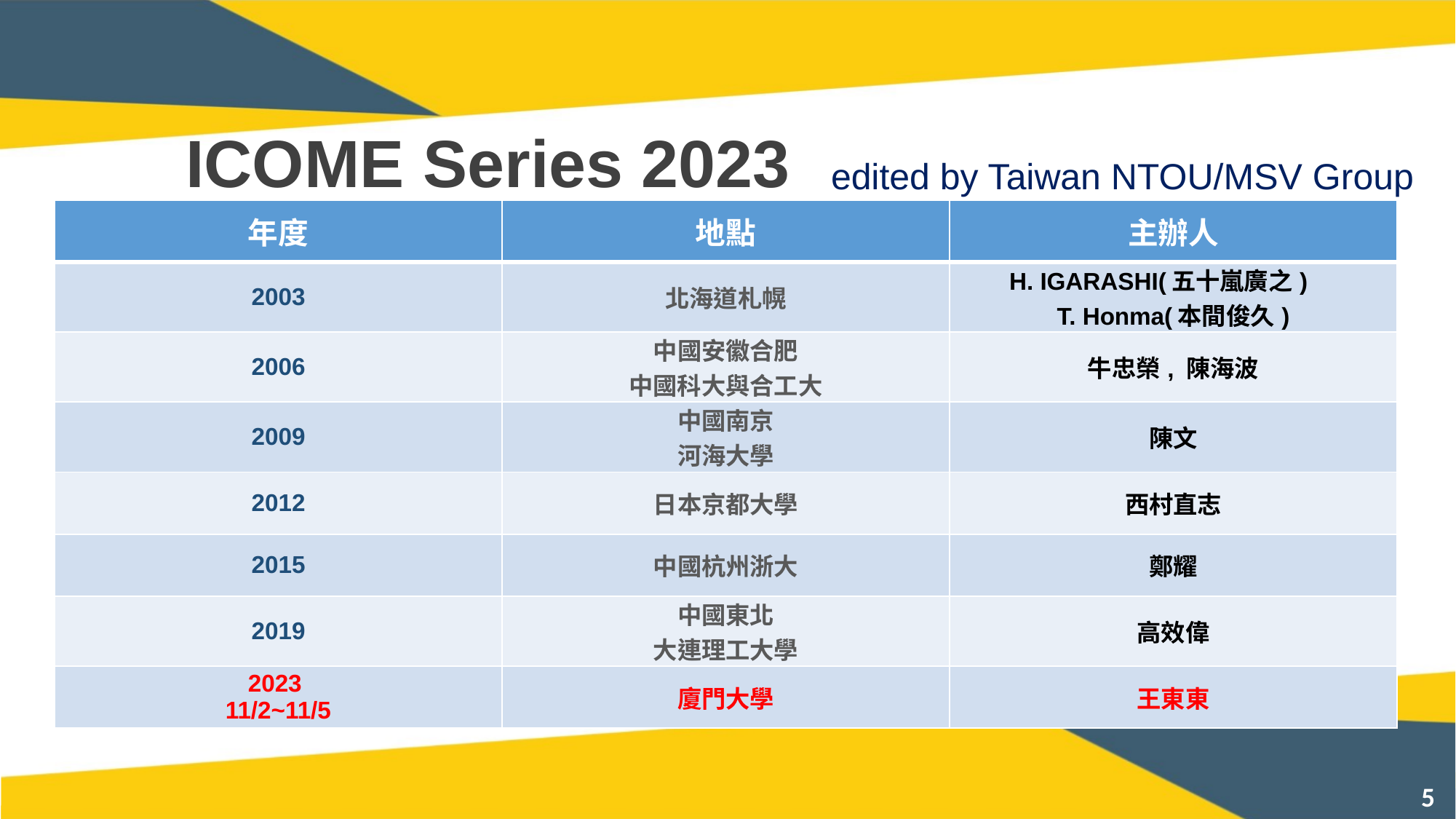

# ICOME Series 2023
edited by Taiwan NTOU/MSV Group
| 年度 | 地點 | 主辦人 |
| --- | --- | --- |
| 2003 | 北海道札幌 | H. IGARASHI(五十嵐廣之)　 T. Honma(本間俊久) |
| 2006 | 中國安徽合肥 中國科大與合工大 | 牛忠榮, 陳海波 |
| 2009 | 中國南京 河海大學 | 陳文 |
| 2012 | 日本京都大學 | 西村直志 |
| 2015 | 中國杭州浙大 | 鄭耀 |
| 2019 | 中國東北 大連理工大學 | 高效偉 |
| 2023 11/2~11/5 | 廈門大學 | 王東東 |